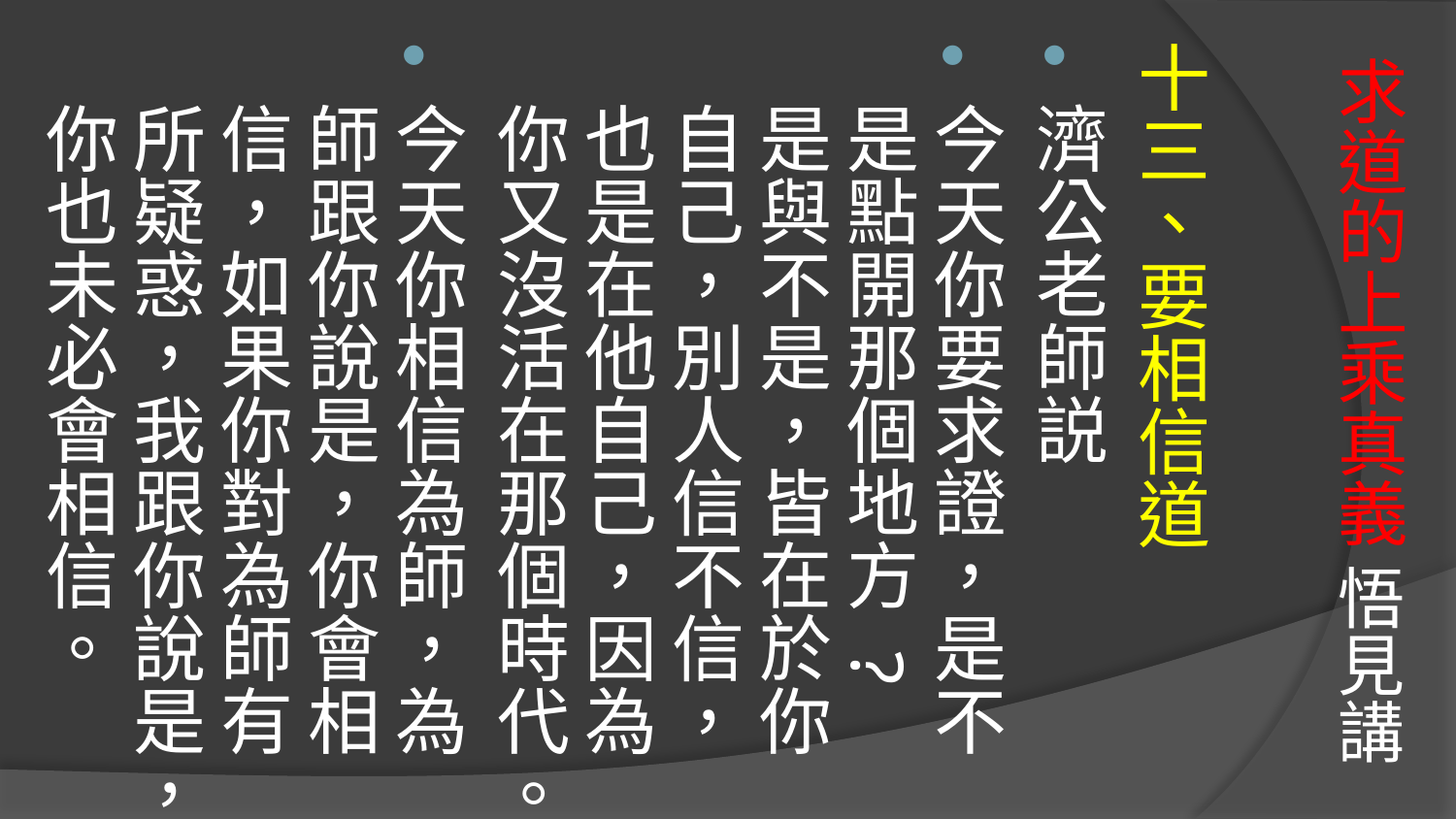

十三、要相信道
濟公老師説
今天你要求證，是不是點開那個地方 ? 是與不是，皆在於你自己，別人信不信，也是在他自己，因為你又沒活在那個時代。
今天你相信為師，為師跟你說是，你會相信，如果你對為師有所疑惑，我跟你說是，你也未必會相信。
# 求道的上乘真義 悟見講